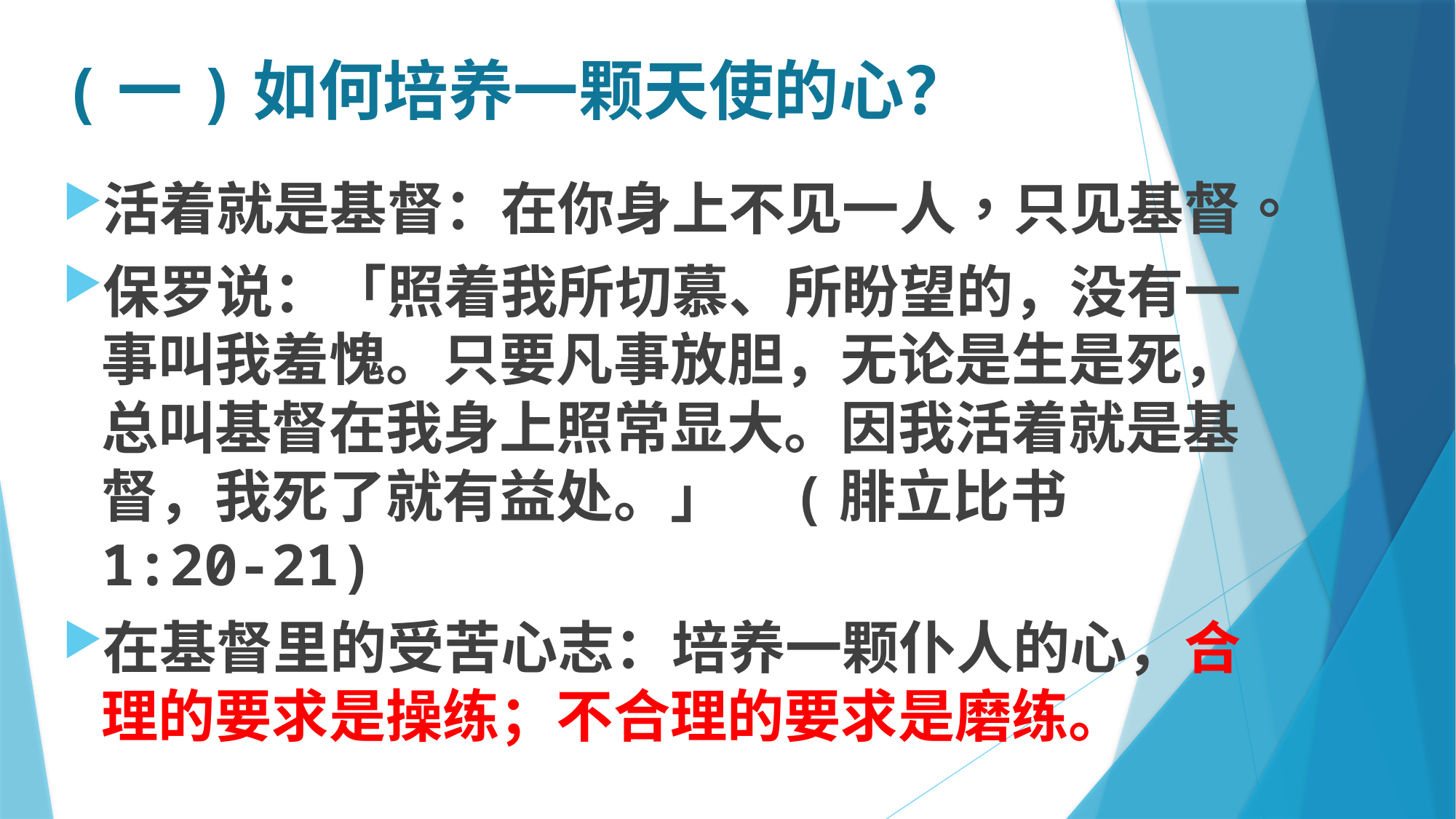

# (一)如何培养一颗天使的心？
活着就是基督：在你身上不见一人，只见基督。
保罗说：「照着我所切慕、所盼望的，没有一事叫我羞愧。只要凡事放胆，无论是生是死，总叫基督在我身上照常显大。因我活着就是基督，我死了就有益处。」    (腓立比书 1:20-21)
在基督里的受苦心志：培养一颗仆人的心，合理的要求是操练；不合理的要求是磨练。